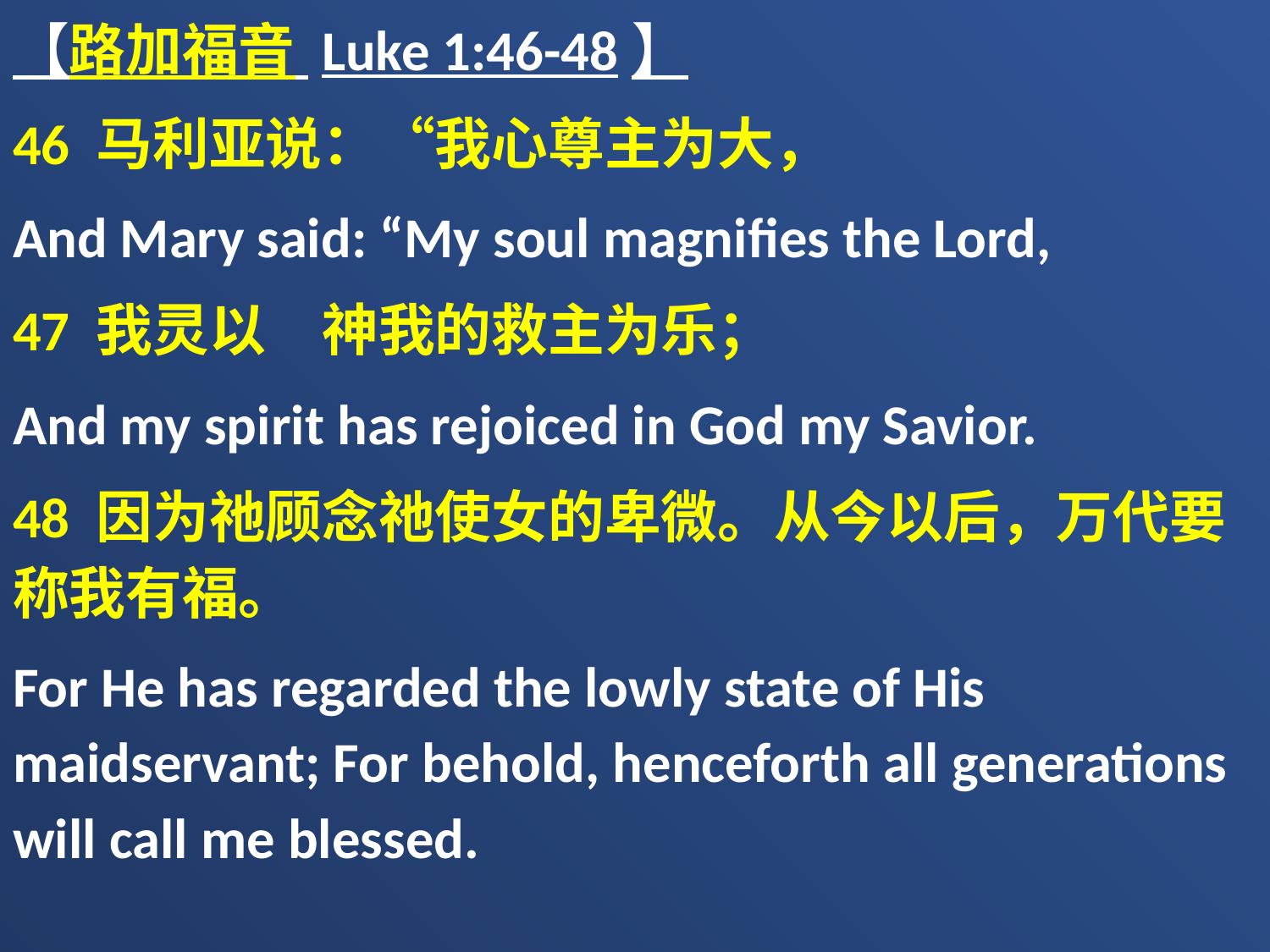

【路加福音 Luke 1:46-48】
46 马利亚说：“我心尊主为大，
And Mary said: “My soul magnifies the Lord,
47 我灵以　神我的救主为乐；
And my spirit has rejoiced in God my Savior.
48 因为祂顾念祂使女的卑微。从今以后，万代要称我有福。
For He has regarded the lowly state of His maidservant; For behold, henceforth all generations will call me blessed.